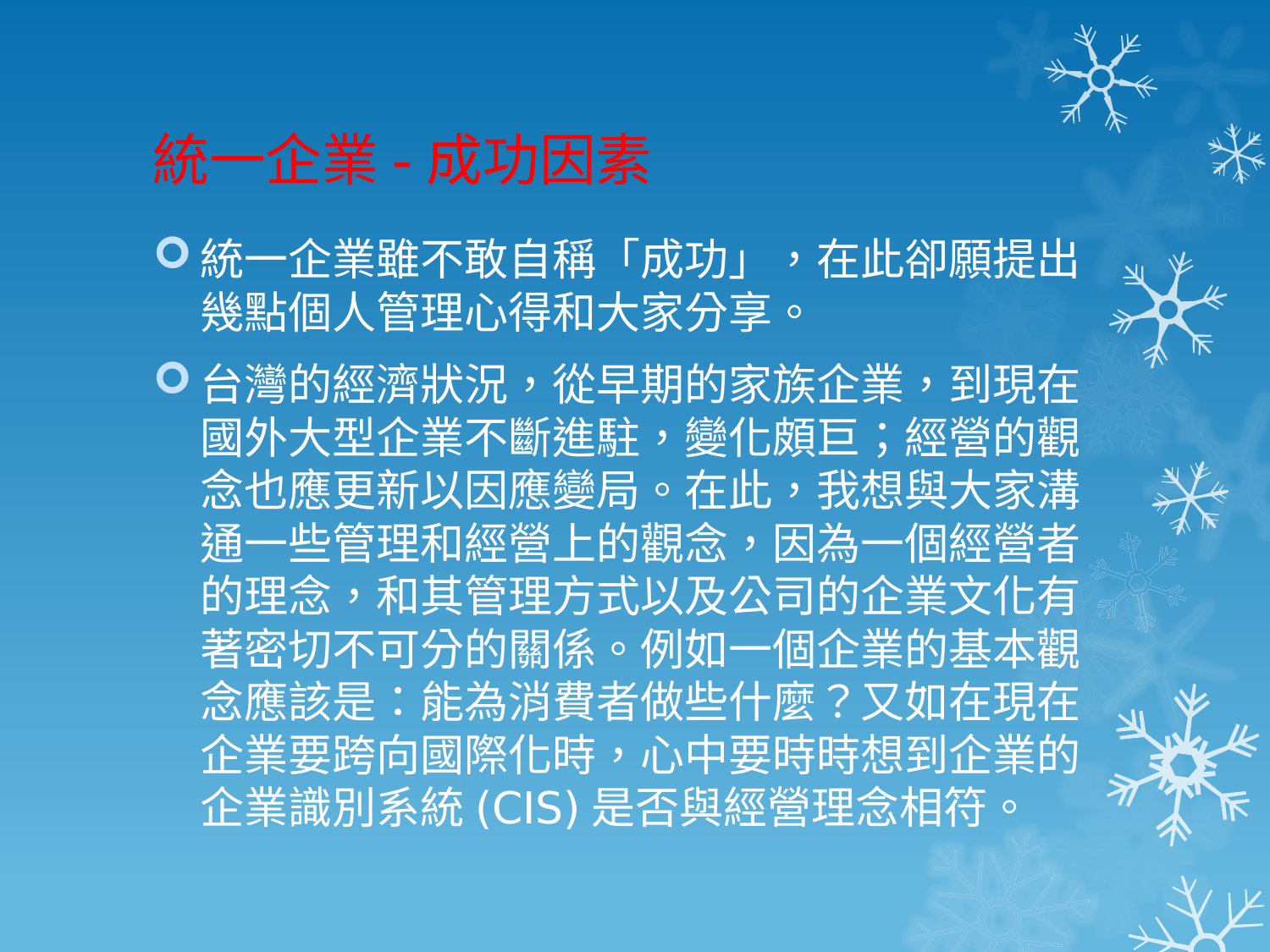

# 統一企業-成功因素
統一企業雖不敢自稱「成功」，在此卻願提出幾點個人管理心得和大家分享。
台灣的經濟狀況，從早期的家族企業，到現在國外大型企業不斷進駐，變化頗巨；經營的觀念也應更新以因應變局。在此，我想與大家溝通一些管理和經營上的觀念，因為一個經營者的理念，和其管理方式以及公司的企業文化有著密切不可分的關係。例如一個企業的基本觀念應該是：能為消費者做些什麼？又如在現在企業要跨向國際化時，心中要時時想到企業的企業識別系統(CIS)是否與經營理念相符。